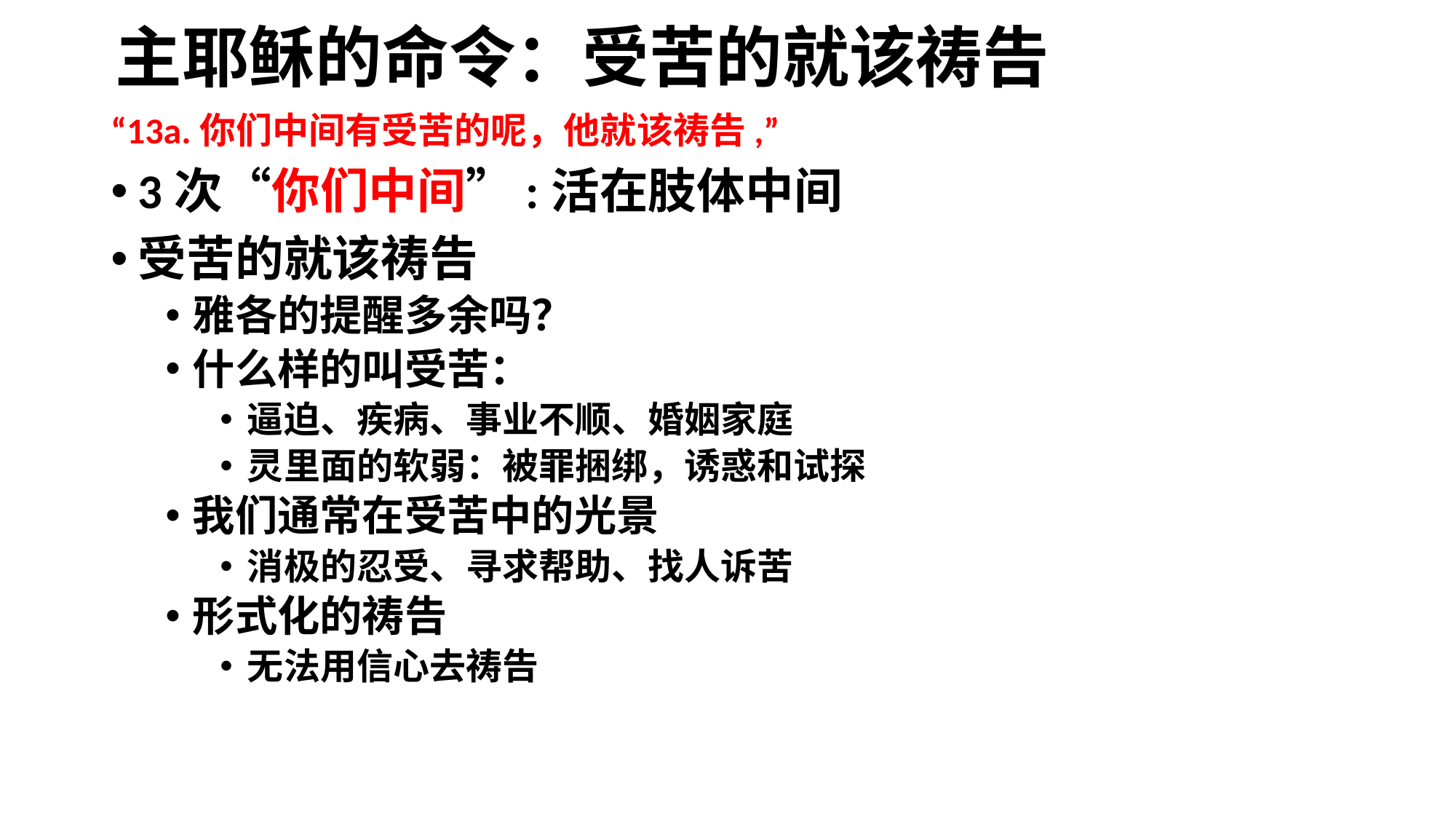

# 主耶稣的命令：受苦的就该祷告
“13a.你们中间有受苦的呢，他就该祷告,”
3次“你们中间”:活在肢体中间
受苦的就该祷告
雅各的提醒多余吗？
什么样的叫受苦：
逼迫、疾病、事业不顺、婚姻家庭
灵里面的软弱：被罪捆绑，诱惑和试探
我们通常在受苦中的光景
消极的忍受、寻求帮助、找人诉苦
形式化的祷告
无法用信心去祷告